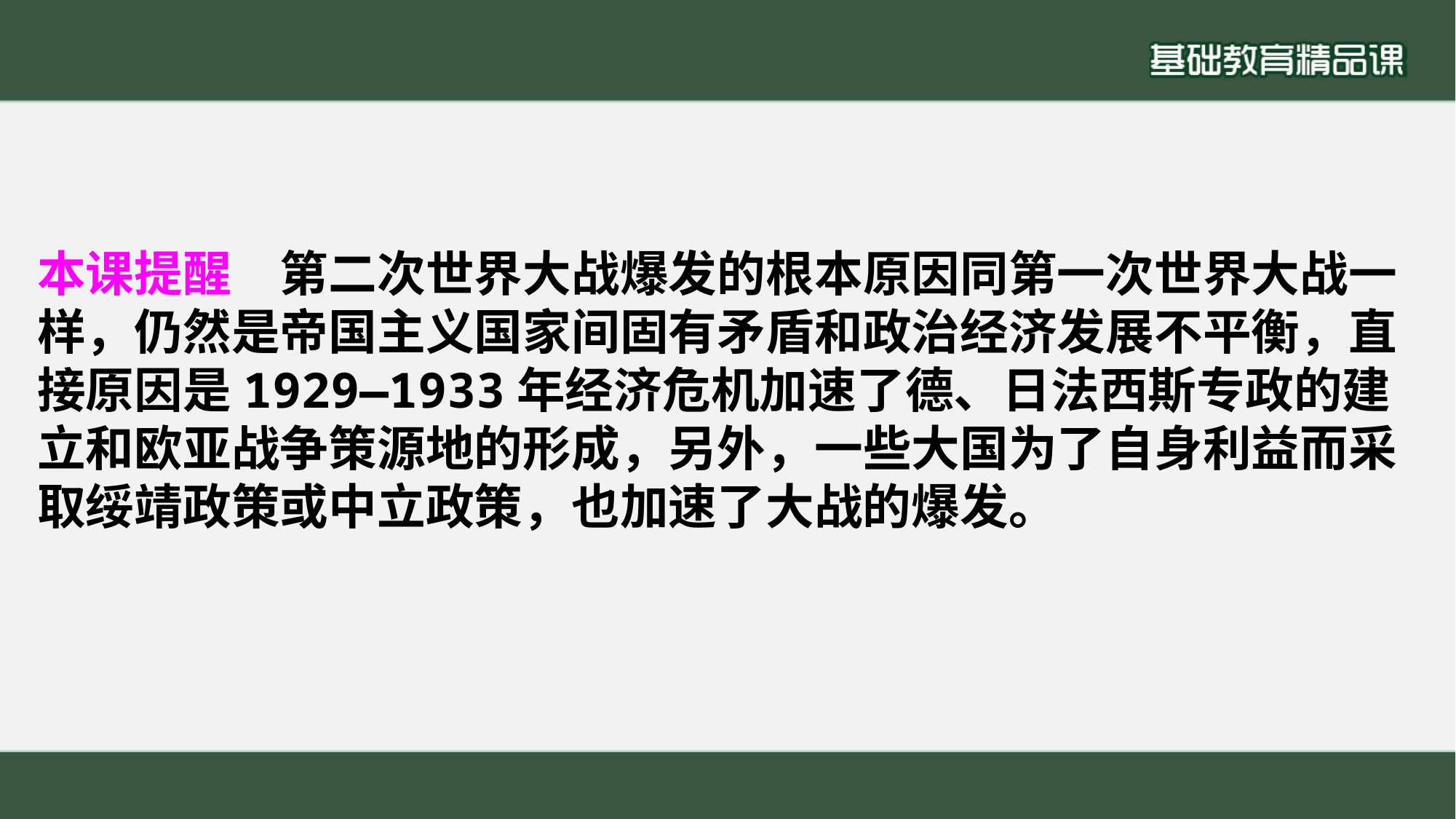

本课提醒　第二次世界大战爆发的根本原因同第一次世界大战一样，仍然是帝国主义国家间固有矛盾和政治经济发展不平衡，直接原因是1929—1933年经济危机加速了德、日法西斯专政的建立和欧亚战争策源地的形成，另外，一些大国为了自身利益而采取绥靖政策或中立政策，也加速了大战的爆发。